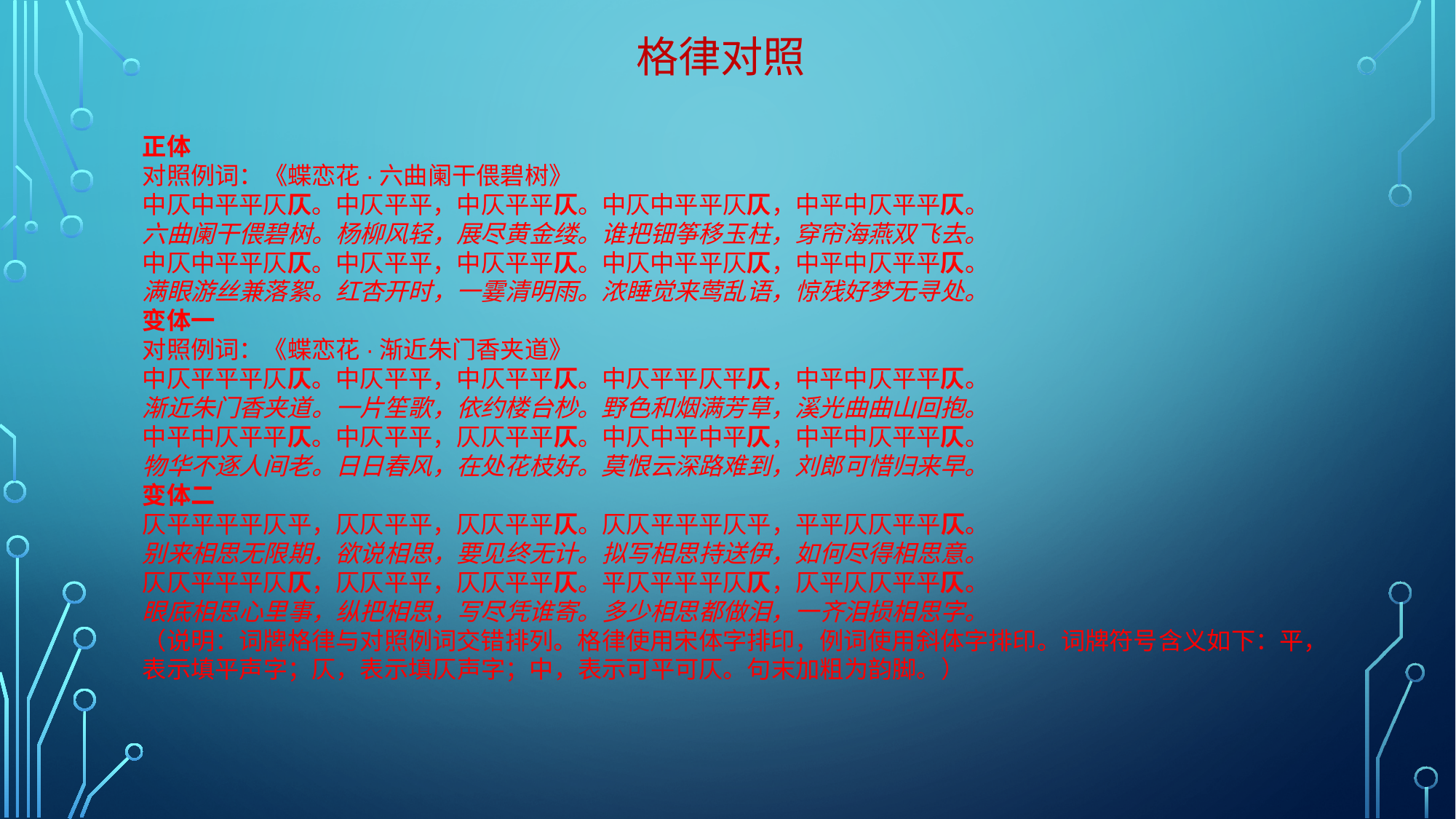

格律对照
正体
对照例词：《蝶恋花·六曲阑干偎碧树》
中仄中平平仄仄。中仄平平，中仄平平仄。中仄中平平仄仄，中平中仄平平仄。
六曲阑干偎碧树。杨柳风轻，展尽黄金缕。谁把钿筝移玉柱，穿帘海燕双飞去。
中仄中平平仄仄。中仄平平，中仄平平仄。中仄中平平仄仄，中平中仄平平仄。
满眼游丝兼落絮。红杏开时，一霎清明雨。浓睡觉来莺乱语，惊残好梦无寻处。
变体一
对照例词：《蝶恋花·渐近朱门香夹道》
中仄平平平仄仄。中仄平平，中仄平平仄。中仄平平仄平仄，中平中仄平平仄。
渐近朱门香夹道。一片笙歌，依约楼台杪。野色和烟满芳草，溪光曲曲山回抱。
中平中仄平平仄。中仄平平，仄仄平平仄。中仄中平中平仄，中平中仄平平仄。
物华不逐人间老。日日春风，在处花枝好。莫恨云深路难到，刘郎可惜归来早。
变体二
仄平平平平仄平，仄仄平平，仄仄平平仄。仄仄平平平仄平，平平仄仄平平仄。
别来相思无限期，欲说相思，要见终无计。拟写相思持送伊，如何尽得相思意。
仄仄平平平仄仄，仄仄平平，仄仄平平仄。平仄平平平仄仄，仄平仄仄平平仄。
眼底相思心里事，纵把相思，写尽凭谁寄。多少相思都做泪，一齐泪损相思字。
（说明：词牌格律与对照例词交错排列。格律使用宋体字排印，例词使用斜体字排印。词牌符号含义如下：平，表示填平声字；仄，表示填仄声字；中，表示可平可仄。句末加粗为韵脚。）